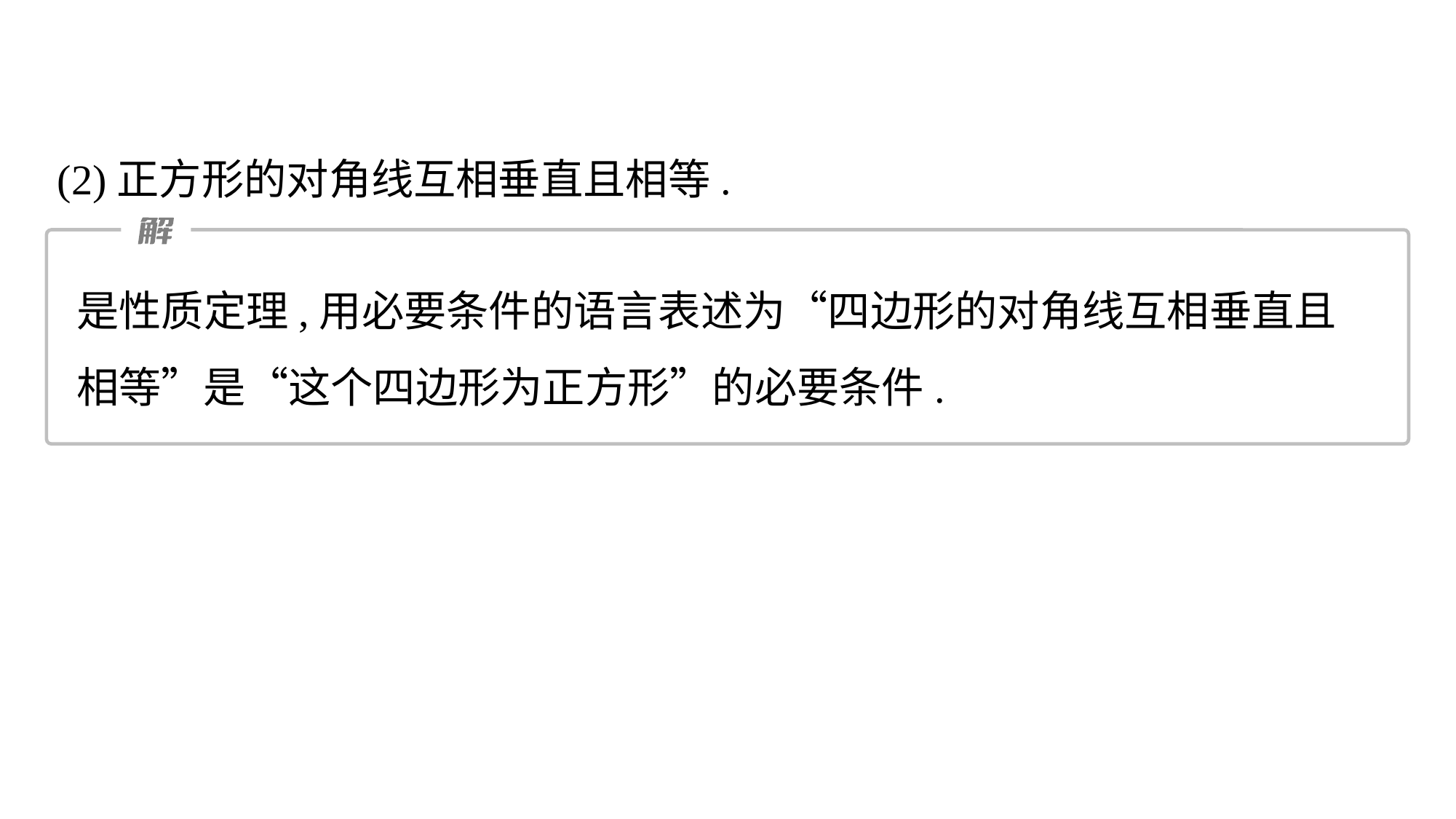

(2)正方形的对角线互相垂直且相等.

是性质定理,用必要条件的语言表述为“四边形的对角线互相垂直且相等”是“这个四边形为正方形”的必要条件.